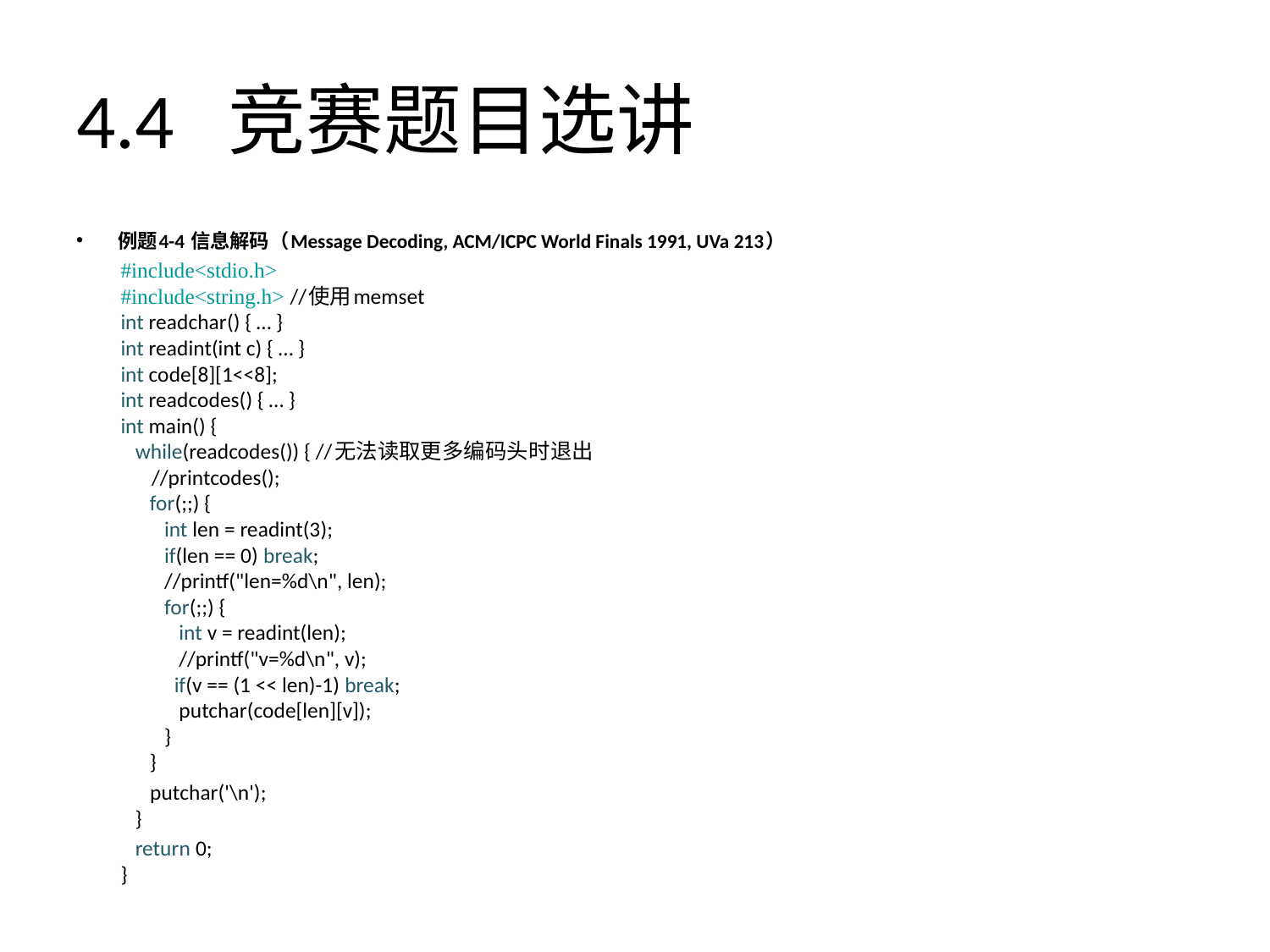

# 4.4  竞赛题目选讲
例题4-4 信息解码（Message Decoding, ACM/ICPC World Finals 1991, UVa 213）
	#include<stdio.h>
	#include<string.h> //使用memset
	int readchar() { … }
	int readint(int c) { … }
	int code[8][1<<8];
	int readcodes() { … }
	int main() {
	   while(readcodes()) { //无法读取更多编码头时退出
	      //printcodes();
	      for(;;) {
	         int len = readint(3);
	         if(len == 0) break;
	         //printf("len=%d\n", len);
	         for(;;) {
	            int v = readint(len);
	            //printf("v=%d\n", v);
 	           if(v == (1 << len)-1) break;
	            putchar(code[len][v]);
	         }
	      }
	      putchar('\n');
	   }
	   return 0;
	}